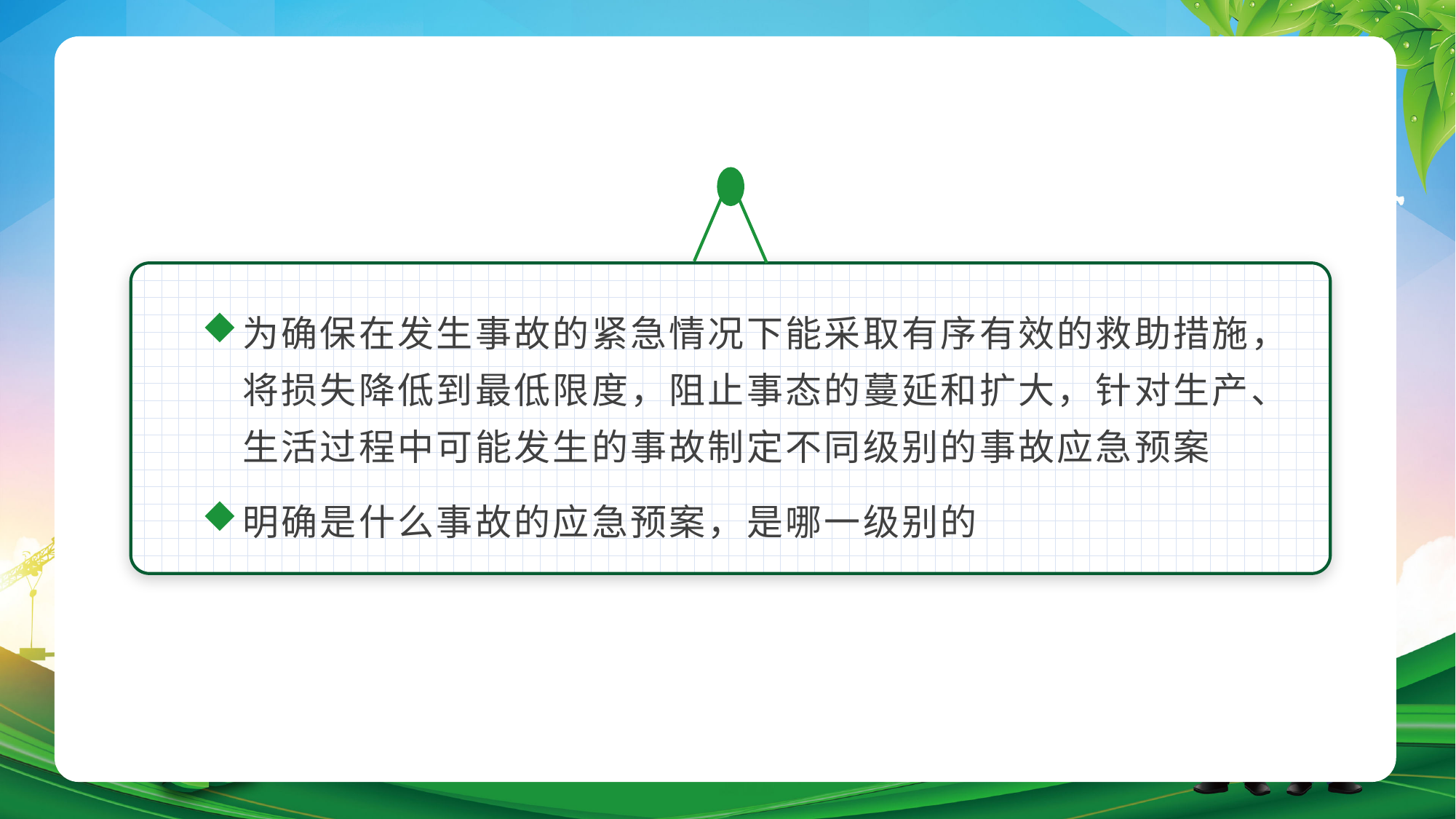

为确保在发生事故的紧急情况下能采取有序有效的救助措施，将损失降低到最低限度，阻止事态的蔓延和扩大，针对生产、生活过程中可能发生的事故制定不同级别的事故应急预案
明确是什么事故的应急预案，是哪一级别的